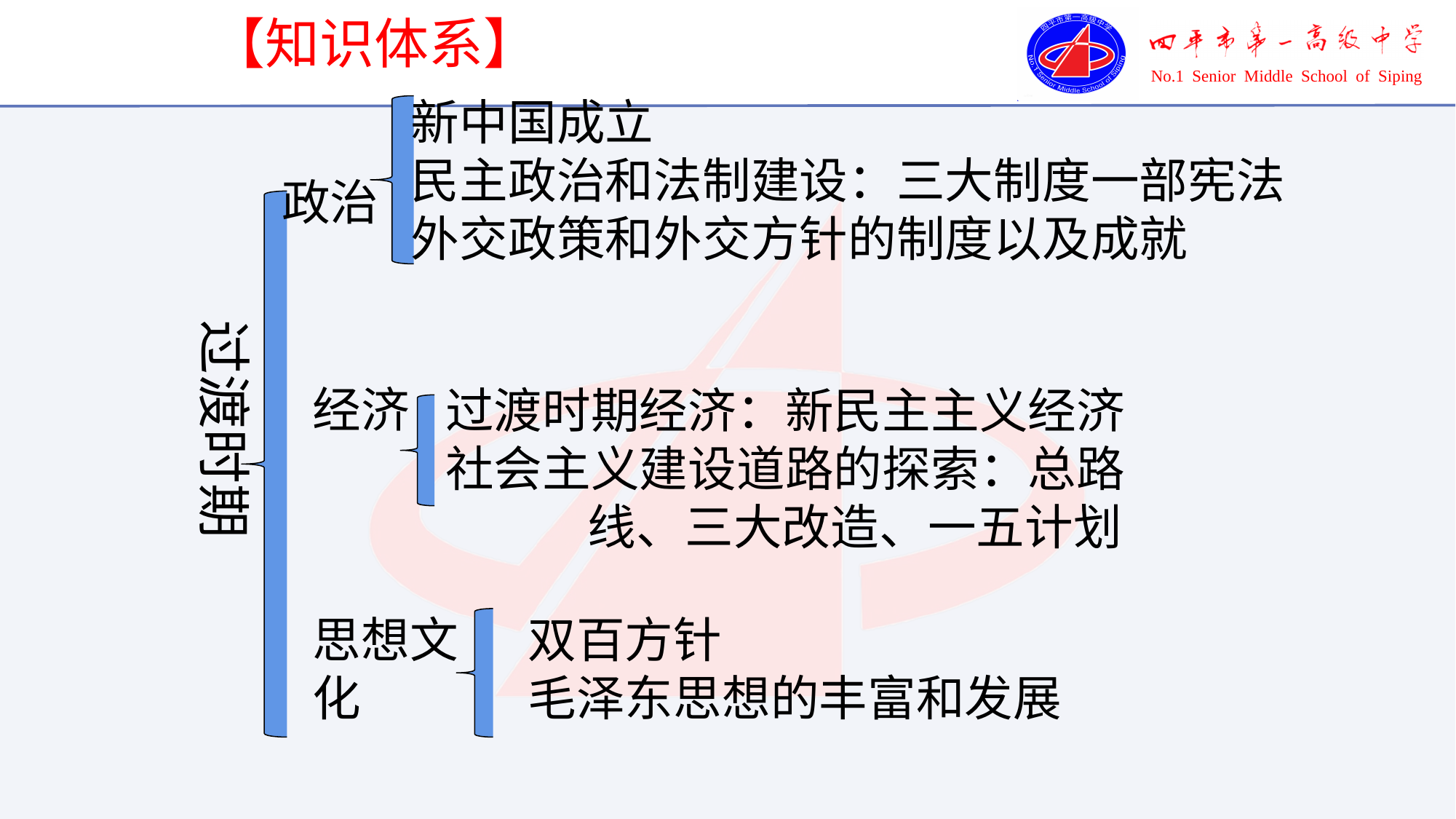

【知识体系】
新中国成立
民主政治和法制建设：三大制度一部宪法
外交政策和外交方针的制度以及成就

政治

过渡时期
经济
过渡时期经济：新民主主义经济
社会主义建设道路的探索：总路
            线、三大改造、一五计划

思想文化
双百方针
毛泽东思想的丰富和发展